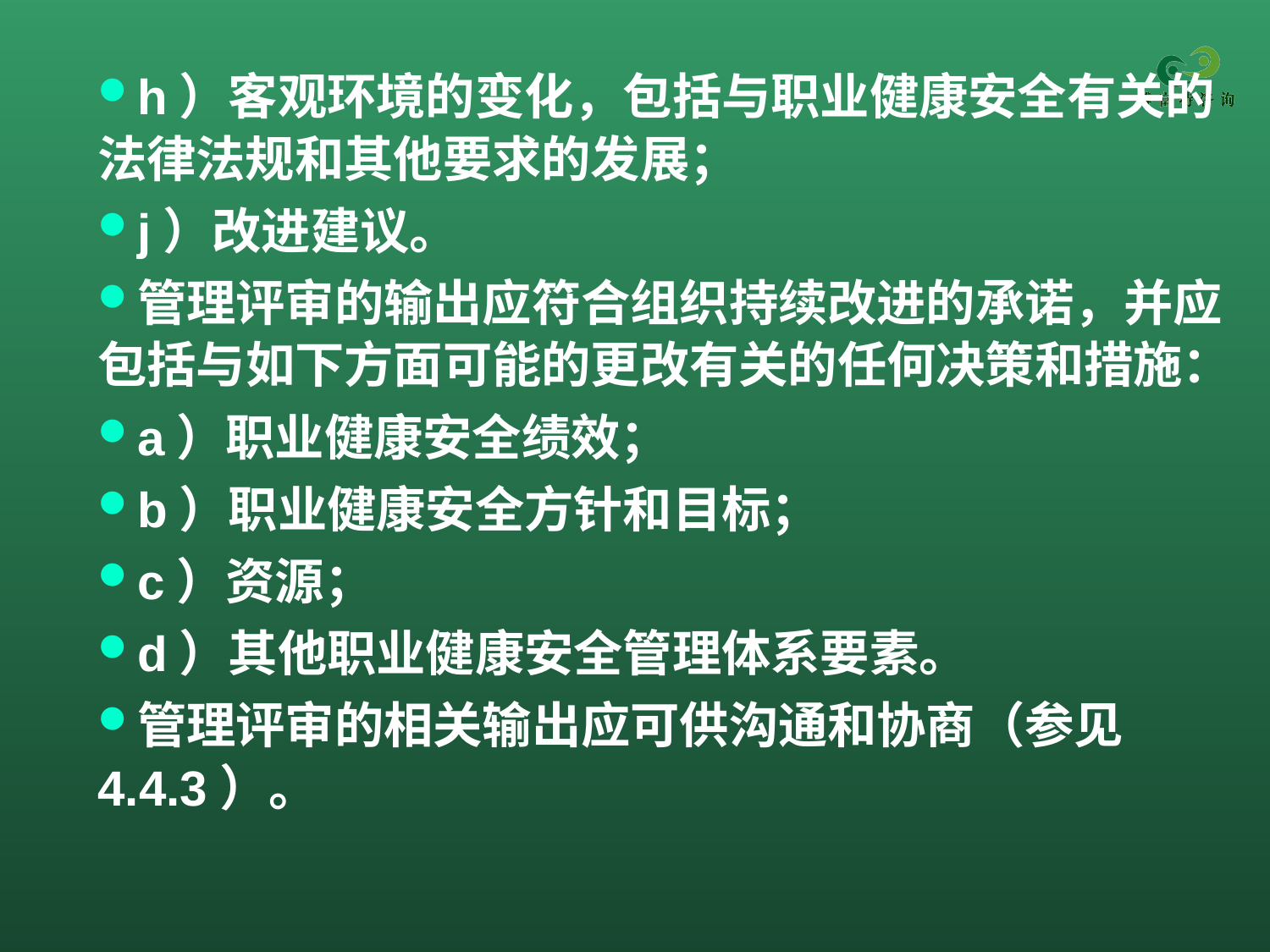

h）客观环境的变化，包括与职业健康安全有关的法律法规和其他要求的发展；
j）改进建议。
管理评审的输出应符合组织持续改进的承诺，并应包括与如下方面可能的更改有关的任何决策和措施：
a）职业健康安全绩效；
b）职业健康安全方针和目标；
c）资源；
d）其他职业健康安全管理体系要素。
管理评审的相关输出应可供沟通和协商（参见4.4.3）。